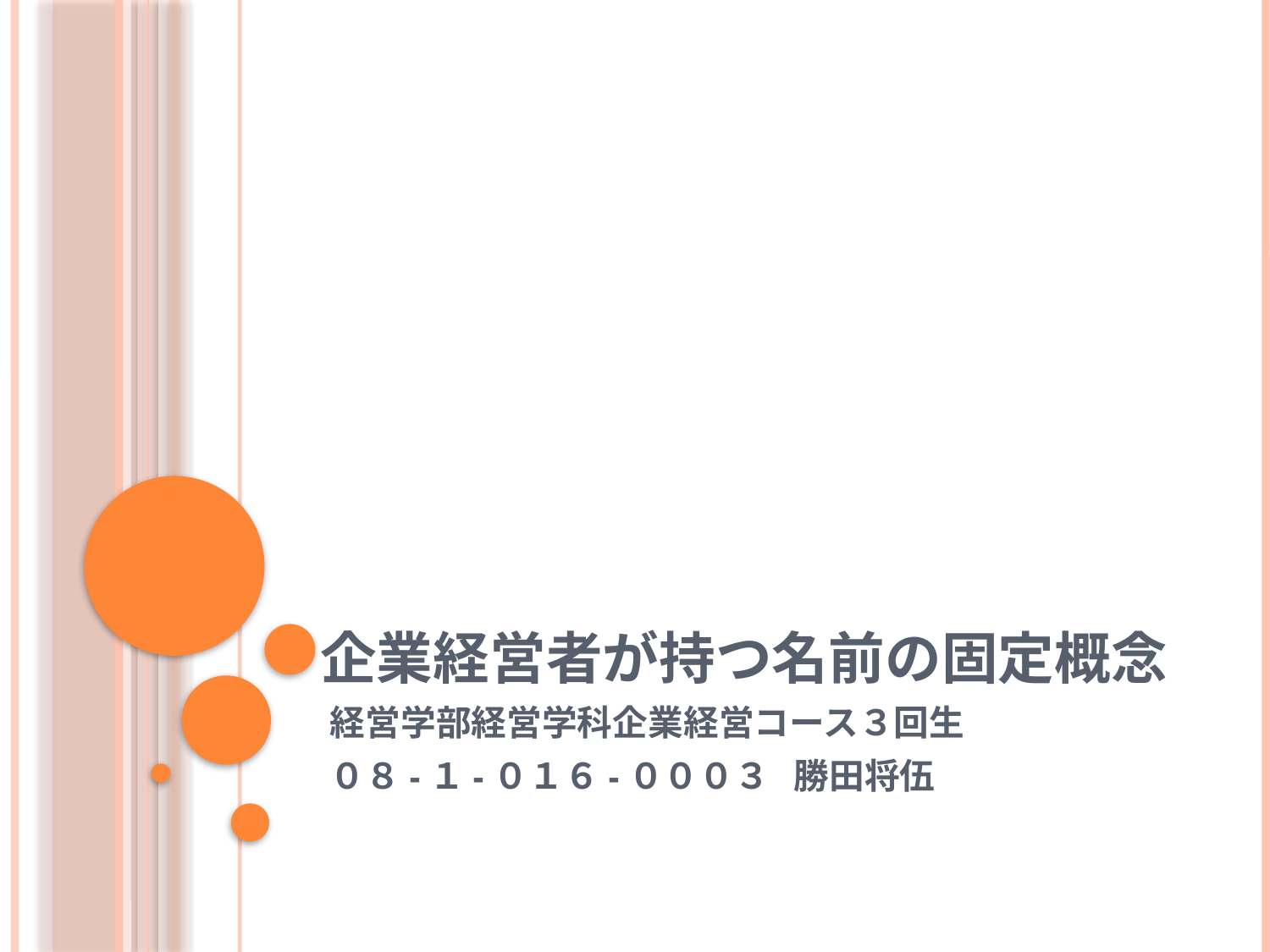

# 企業経営者が持つ名前の固定概念
経営学部経営学科企業経営コース３回生
０８-１-０１６-０００３   勝田将伍